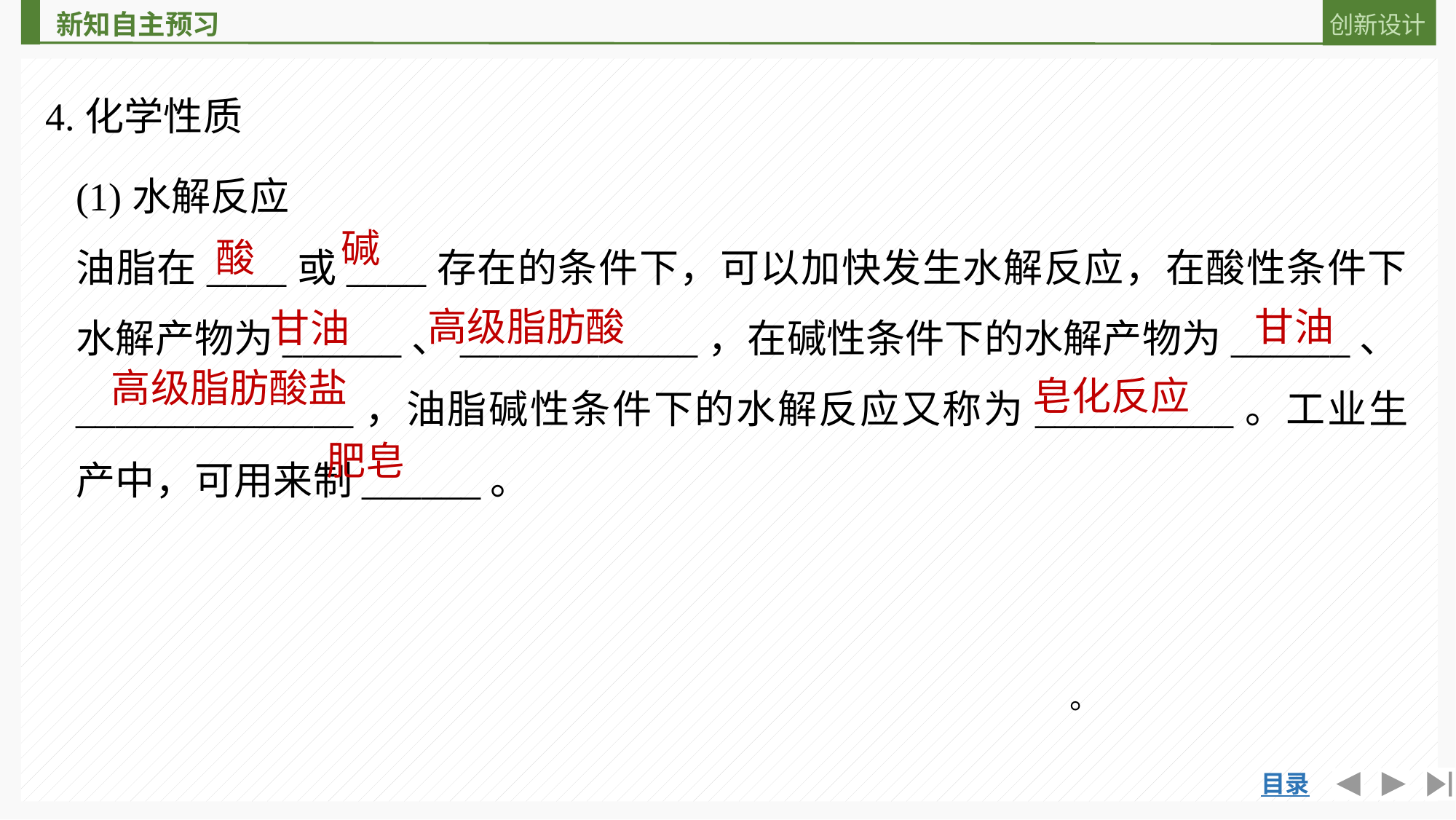

4.化学性质
(1)水解反应
油脂在____或____存在的条件下，可以加快发生水解反应，在酸性条件下水解产物为______、____________，在碱性条件下的水解产物为______、______________，油脂碱性条件下的水解反应又称为__________。工业生产中，可用来制______。
碱
酸
甘油
高级脂肪酸
甘油
高级脂肪酸盐
皂化反应
肥皂
。